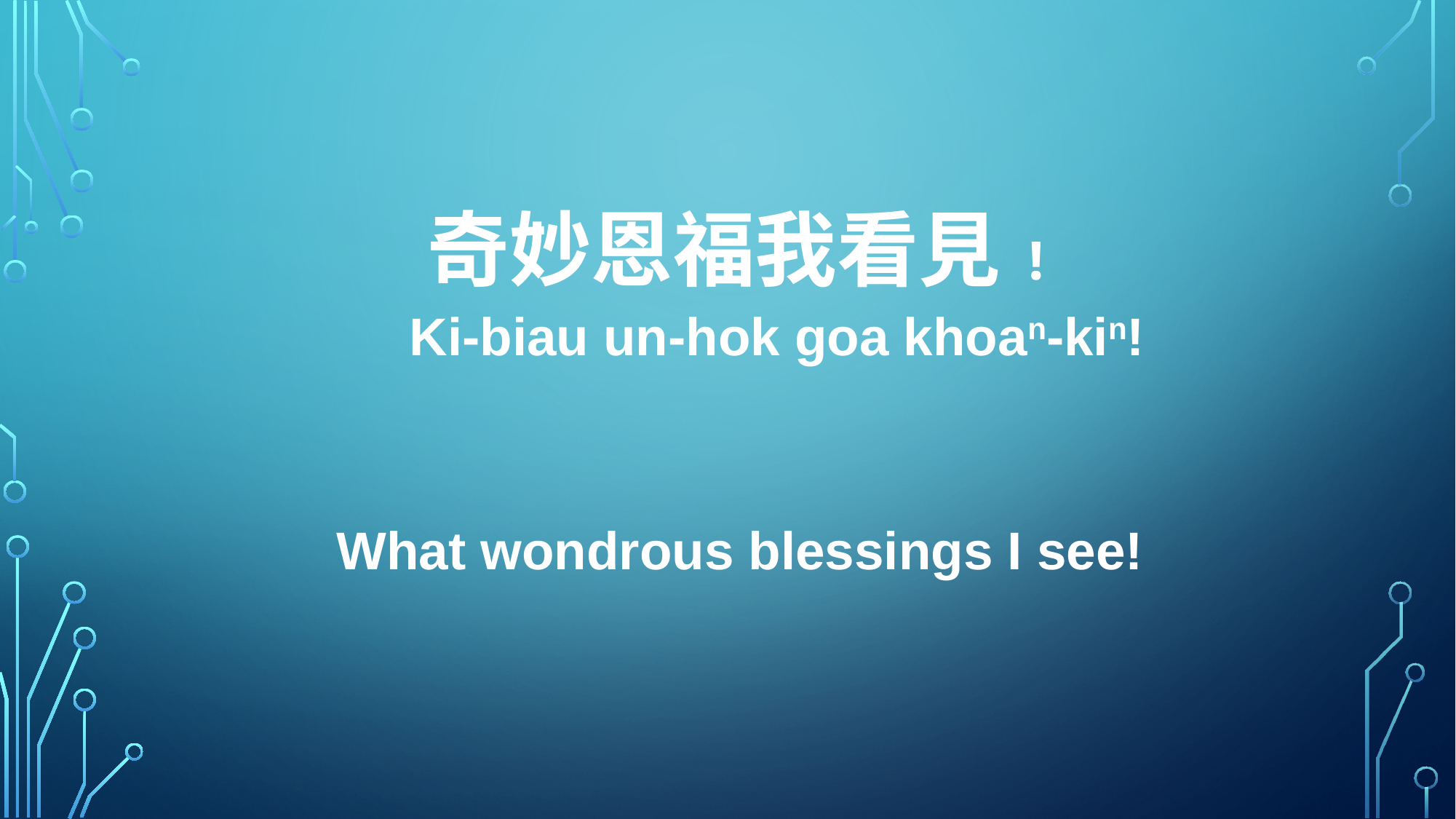

奇妙恩福我看見!
     Ki-biau un-hok goa khoan-kin!

What wondrous blessings I see!